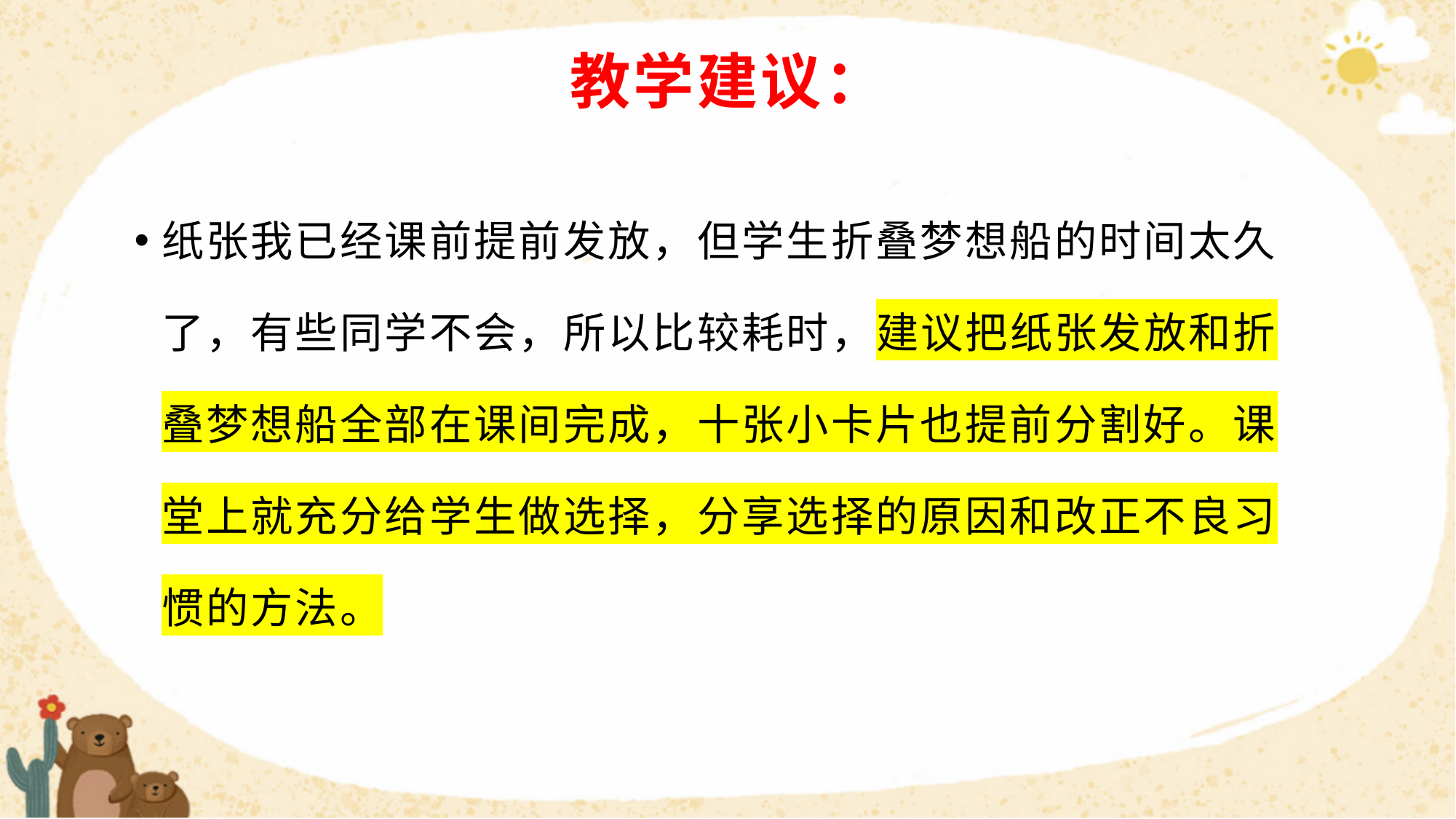

# 教学建议：
纸张我已经课前提前发放，但学生折叠梦想船的时间太久了，有些同学不会，所以比较耗时，建议把纸张发放和折叠梦想船全部在课间完成，十张小卡片也提前分割好。课堂上就充分给学生做选择，分享选择的原因和改正不良习惯的方法。